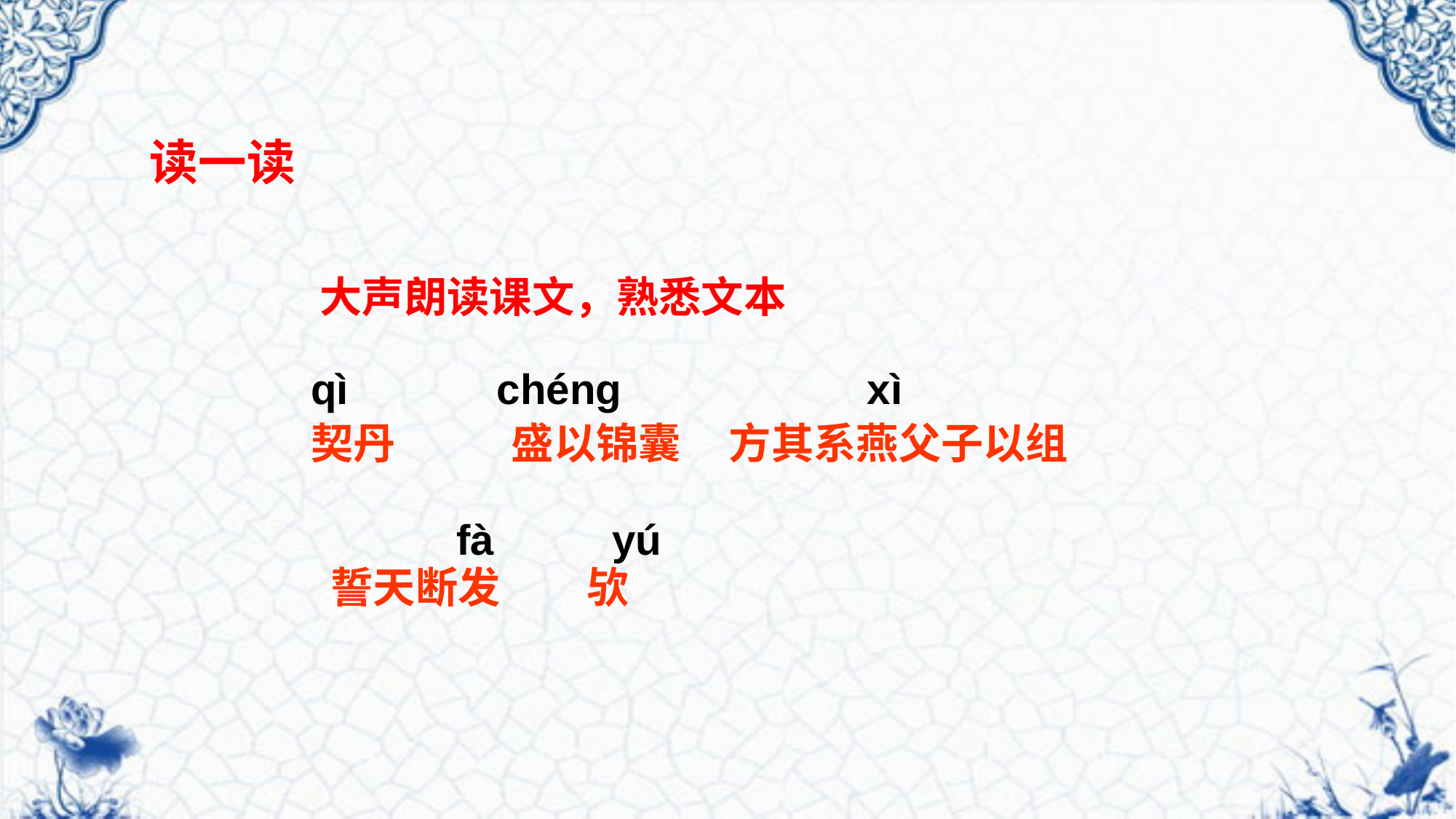

读一读
大声朗读课文，熟悉文本
qì
chéng
xì
契丹            盛以锦囊     方其系燕父子以组

 誓天断发         欤
　　fà
　yú